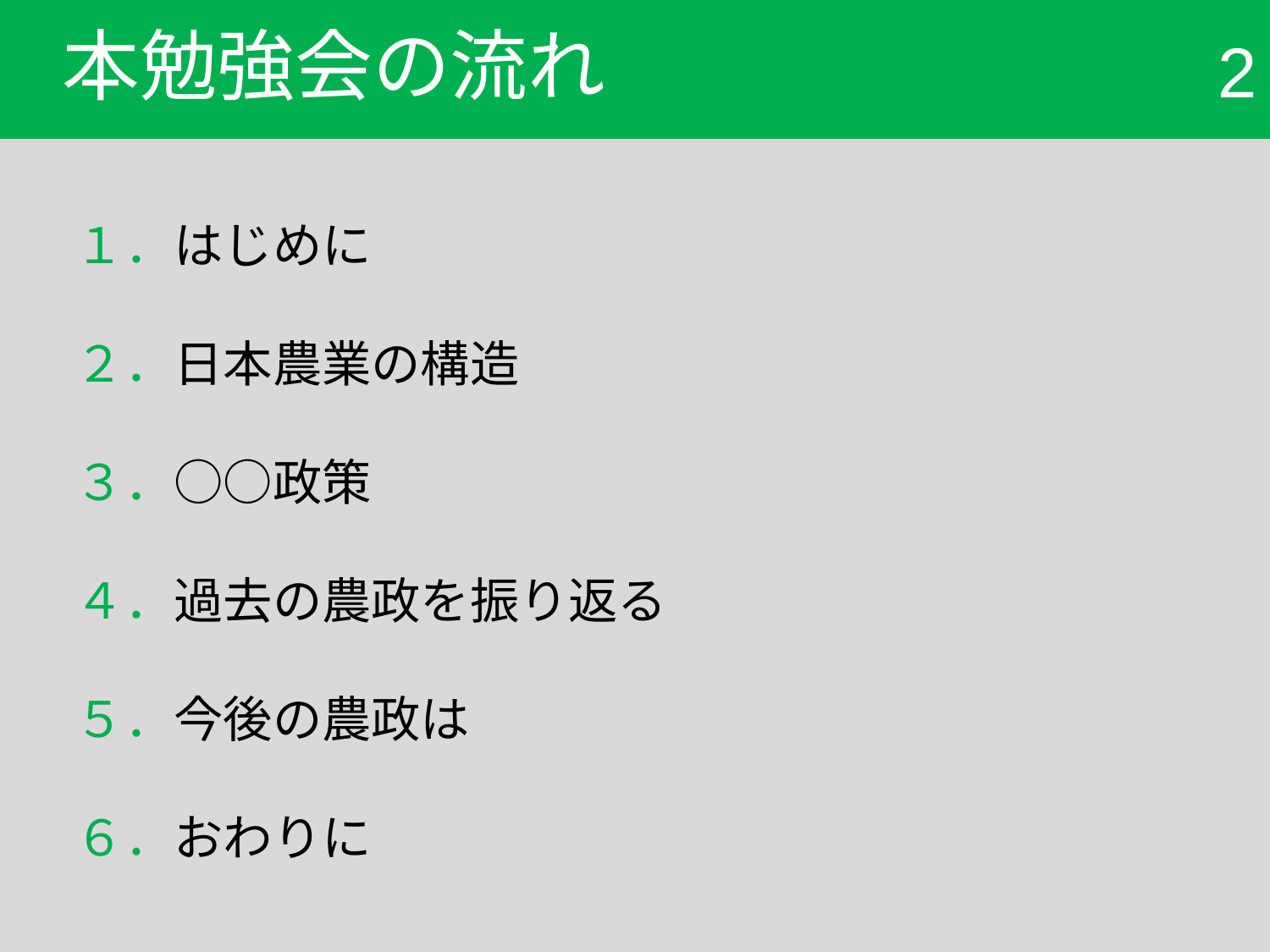

# 本勉強会の流れ
2
１．はじめに

２．日本農業の構造

３．○○政策

４．過去の農政を振り返る

５．今後の農政は

６．おわりに